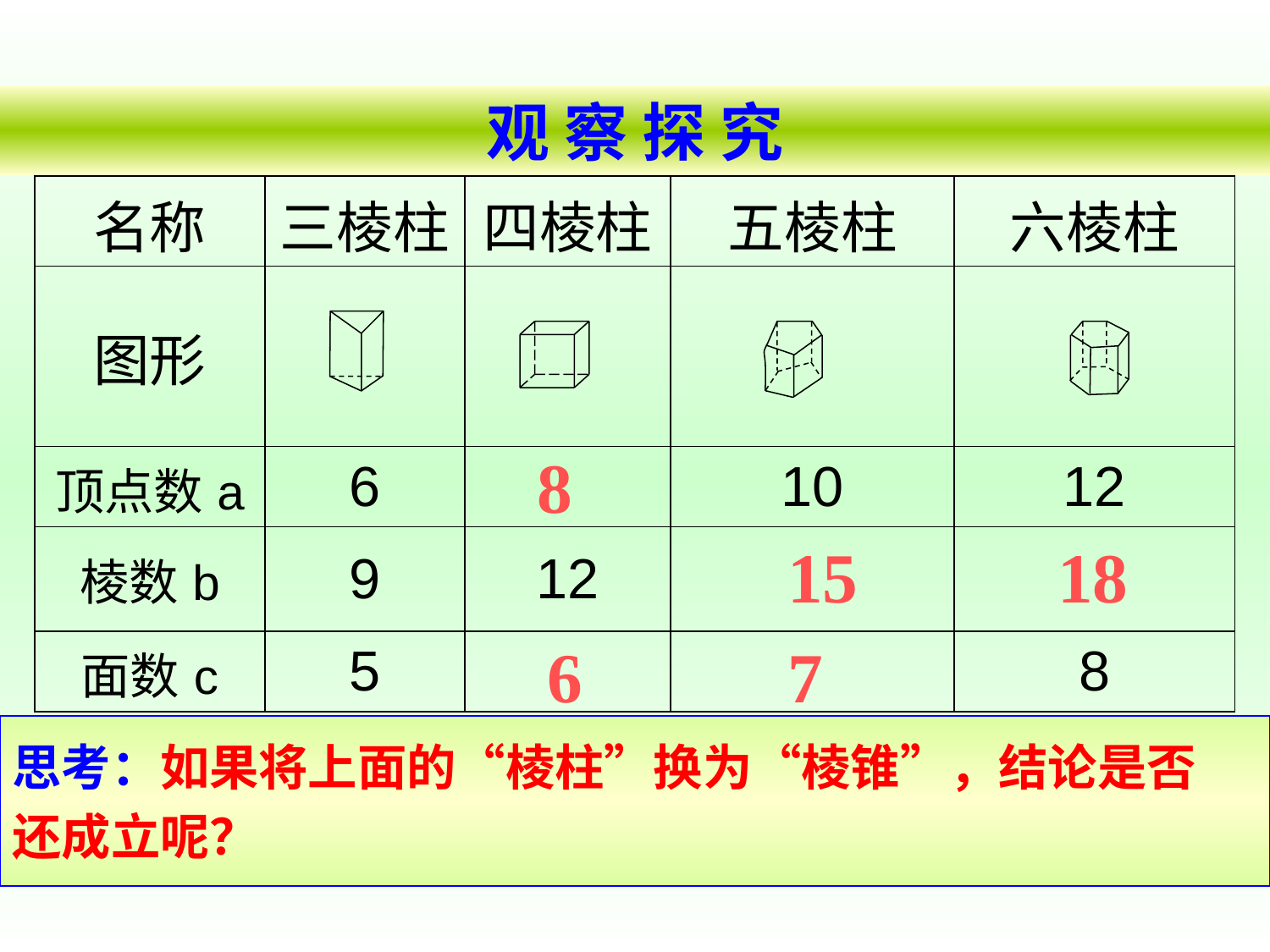

观 察 探 究
| 名称 | 三棱柱 | 四棱柱 | 五棱柱 | 六棱柱 |
| --- | --- | --- | --- | --- |
| 图形 |  |  |  |  |
| 顶点数a | 6 |  | 10 | 12 |
| 棱数b | 9 | 12 |  |  |
| 面数c | 5 |  |  | 8 |

8

15
18
6
7
思考：如果将上面的“棱柱”换为“棱锥”，结论是否
还成立呢？
观察上表中的结果，你能发现a、b、c之间有什么关系吗？
请写出关系式．
a+c-b=2